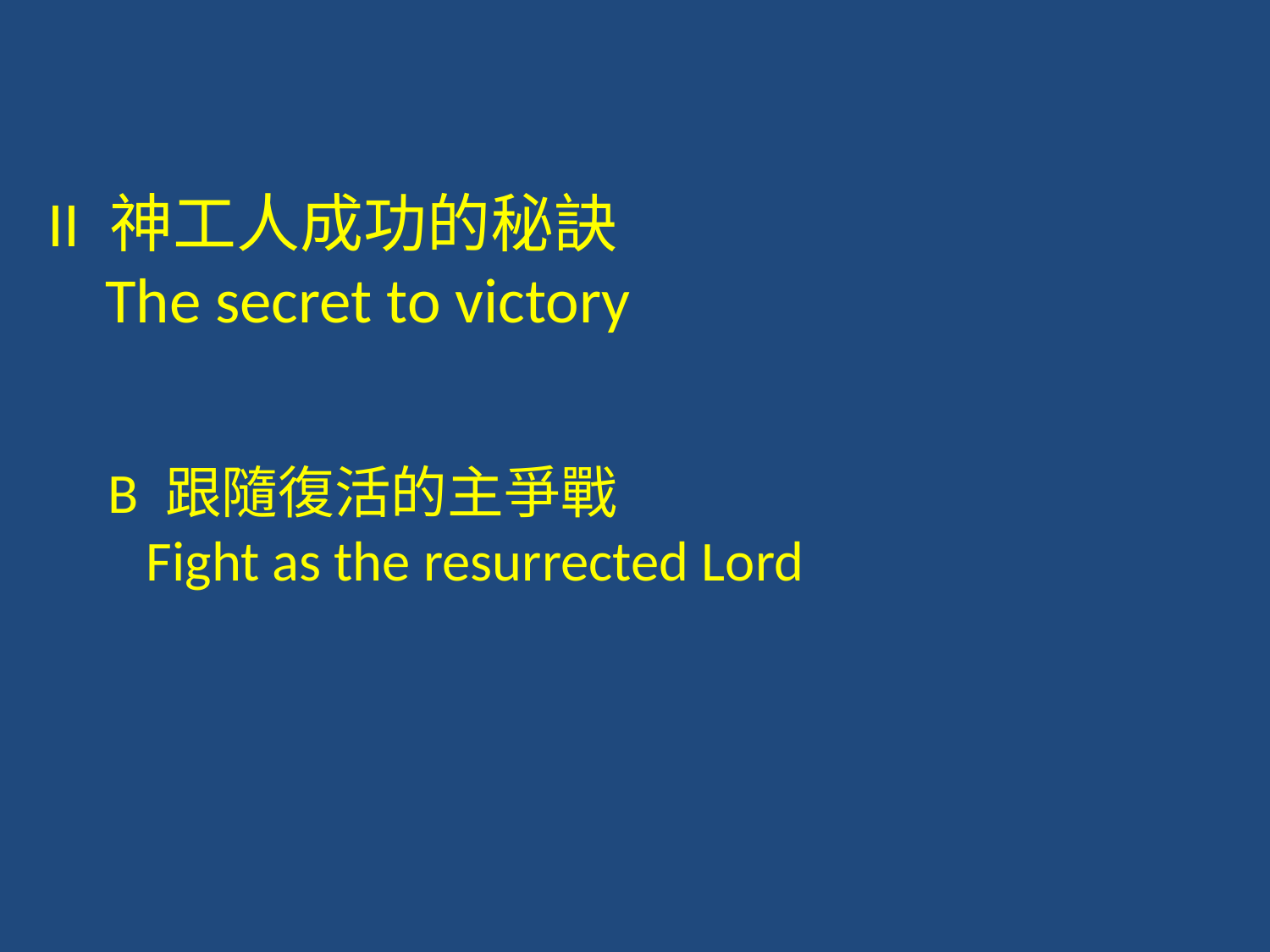

II 神工人成功的秘訣
    The secret to victory

B 跟隨復活的主爭戰
   Fight as the resurrected Lord